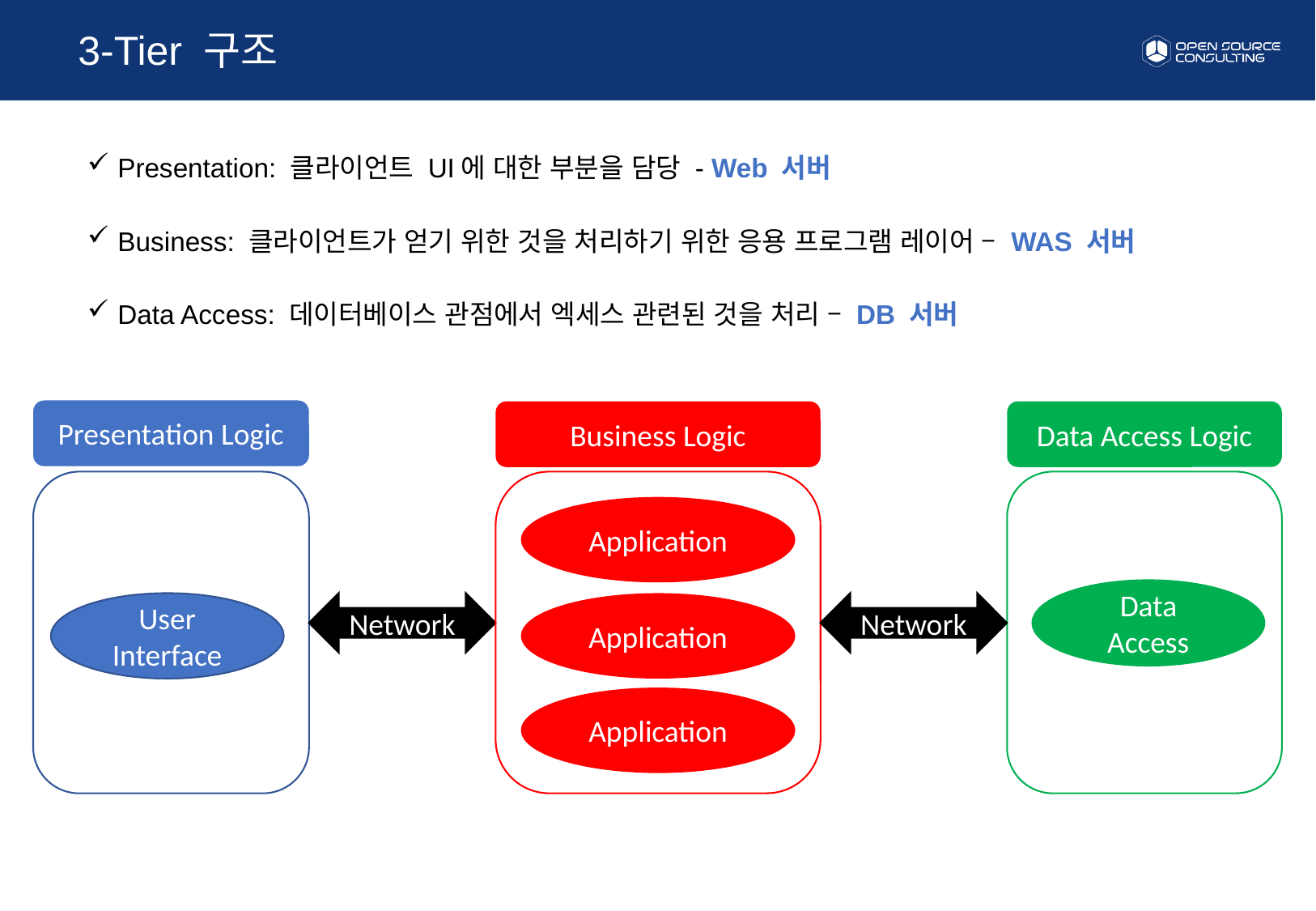

3-Tier 구조
Presentation: 클라이언트 UI에 대한 부분을 담당 - Web 서버
Business: 클라이언트가 얻기 위한 것을 처리하기 위한 응용 프로그램 레이어 – WAS 서버
Data Access: 데이터베이스 관점에서 엑세스 관련된 것을 처리 – DB 서버
Presentation Logic
Data Access Logic
Business Logic

Application
Data Access
User Interface
Network
Application
Network
Application